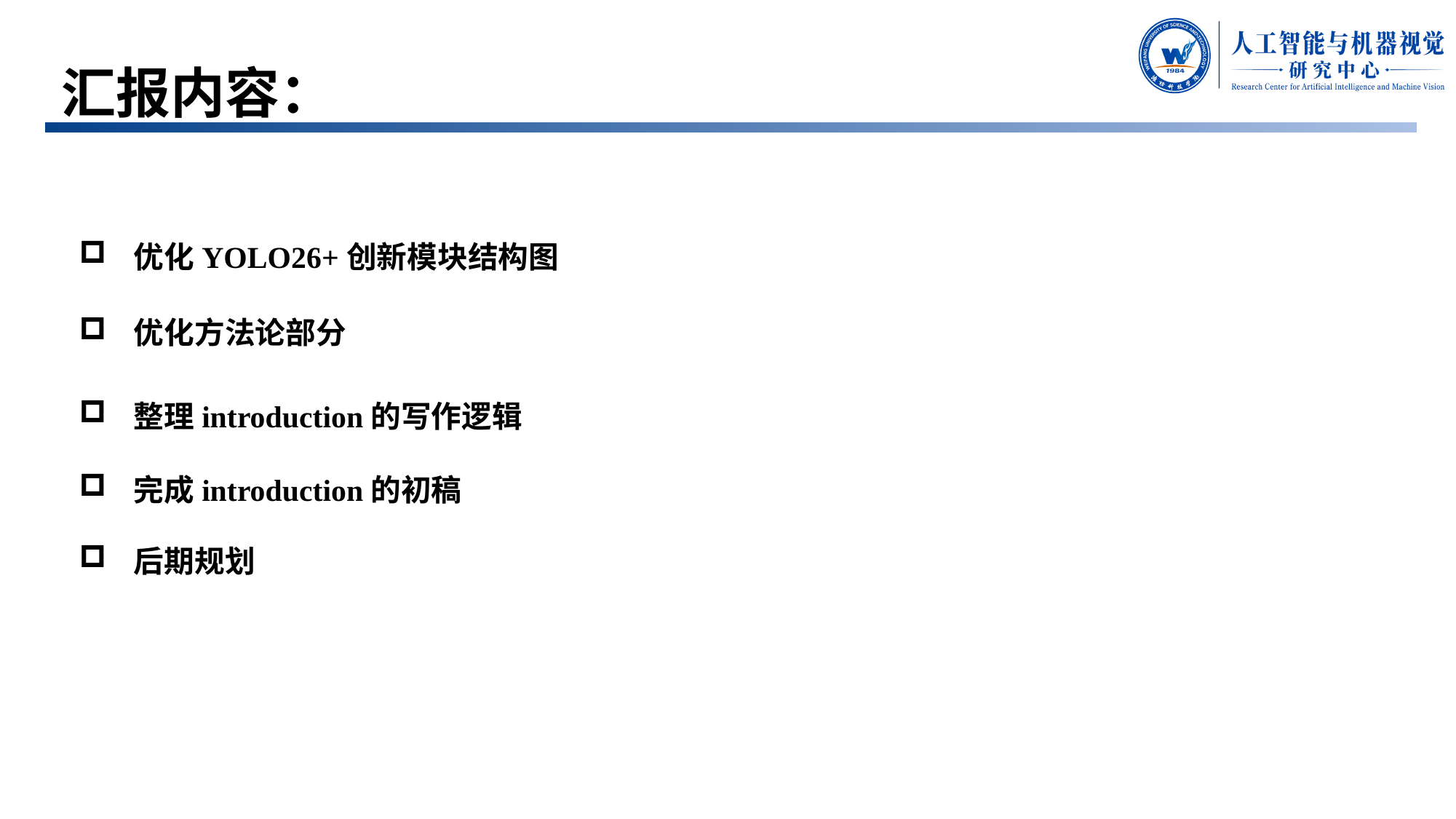

# 汇报内容：
优化YOLO26+创新模块结构图
优化方法论部分
整理introduction的写作逻辑
完成introduction的初稿

后期规划